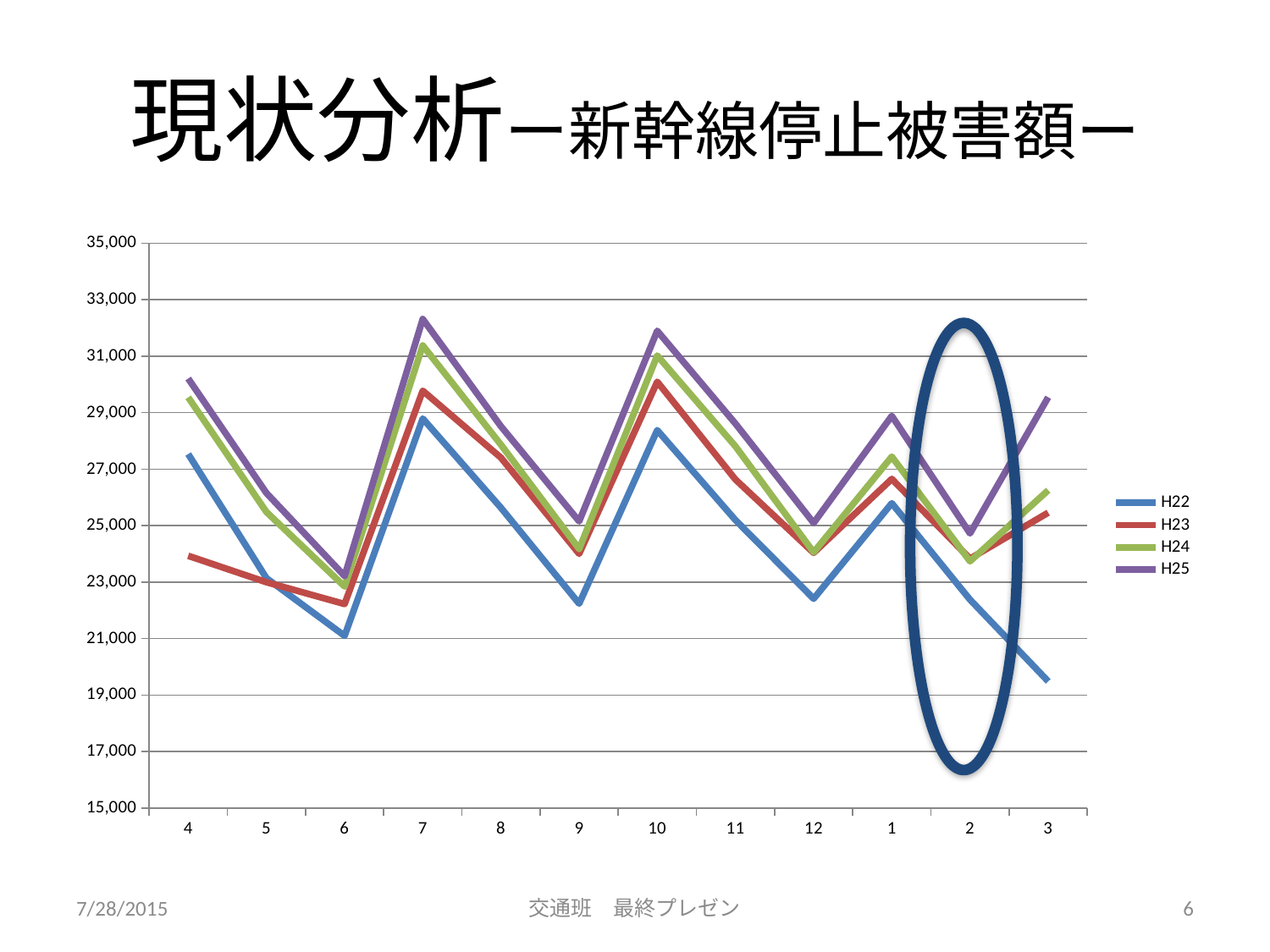

# 現状分析ー新幹線停止被害額ー

### Chart

| Category |  |  |  |  |
|---|---|---|---|---|
| 4 | 27535.0 | 23932.0 | 29544.0 | 30209.0 |
| 5 | 23142.0 | 22997.0 | 25487.0 | 26157.0 |
| 6 | 21099.0 | 22223.0 | 22843.0 | 23216.0 |
| 7 | 28794.0 | 29778.0 | 31380.0 | 32317.0 |
| 8 | 25634.0 | 27406.0 | 27866.0 | 28517.0 |
| 9 | 22236.0 | 24002.0 | 24175.0 | 25154.0 |
| 10 | 28382.0 | 30096.0 | 31023.0 | 31899.0 |
| 11 | 25199.0 | 26635.0 | 27810.0 | 28613.0 |
| 12 | 22412.0 | 24035.0 | 24055.0 | 25096.0 |
| 1 | 25795.0 | 26654.0 | 27444.0 | 28886.0 |
| 2 | 22380.0 | 23828.0 | 23737.0 | 24725.0 |
| 3 | 19486.0 | 25460.0 | 26255.0 | 29548.0 |
7/28/2015
交通班　最終プレゼン
6